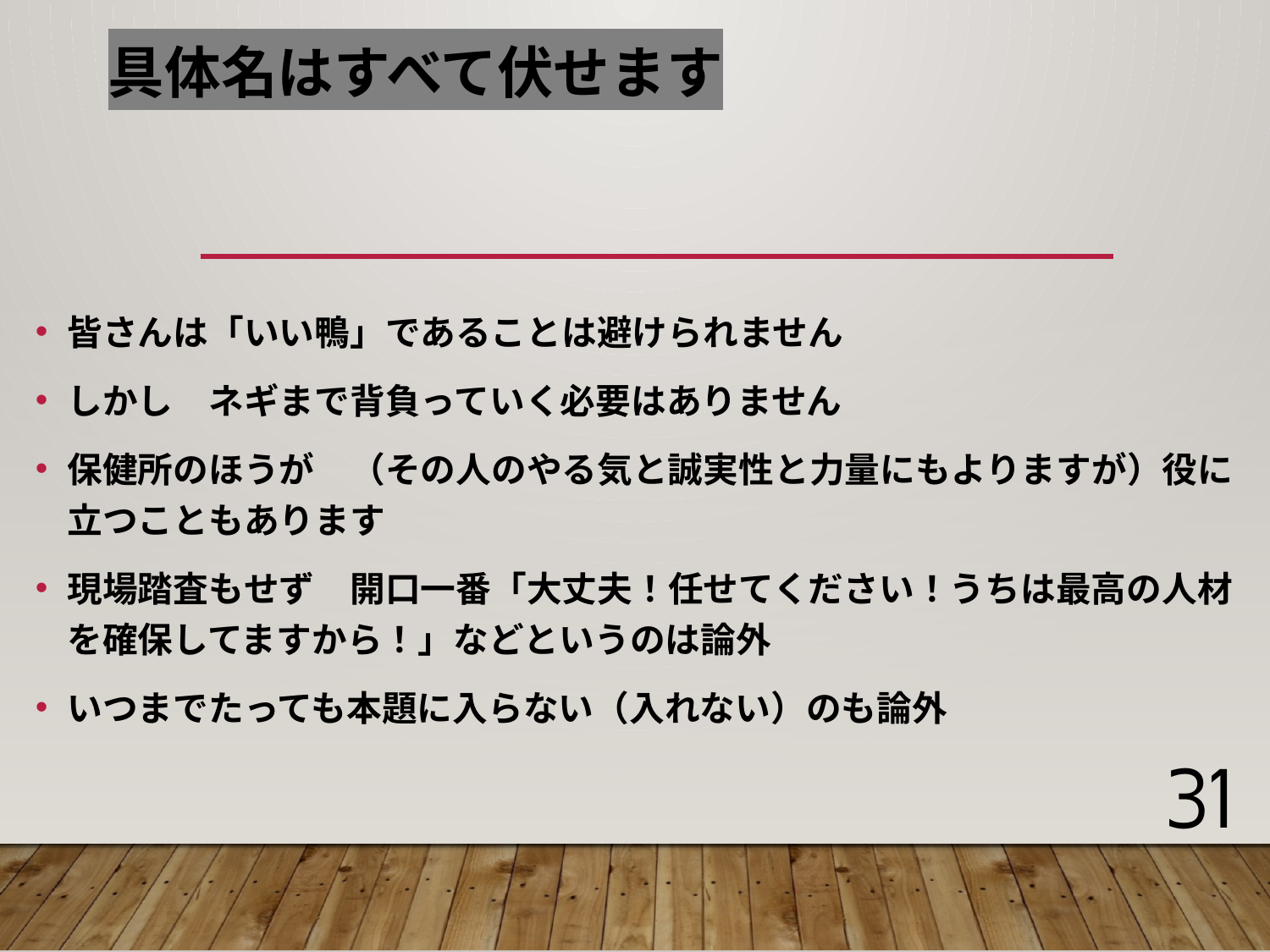

# 具体名はすべて伏せます
皆さんは「いい鴨」であることは避けられません
しかし　ネギまで背負っていく必要はありません
保健所のほうが　（その人のやる気と誠実性と力量にもよりますが）役に立つこともあります
現場踏査もせず　開口一番「大丈夫！任せてください！うちは最高の人材を確保してますから！」などというのは論外
いつまでたっても本題に入らない（入れない）のも論外

31